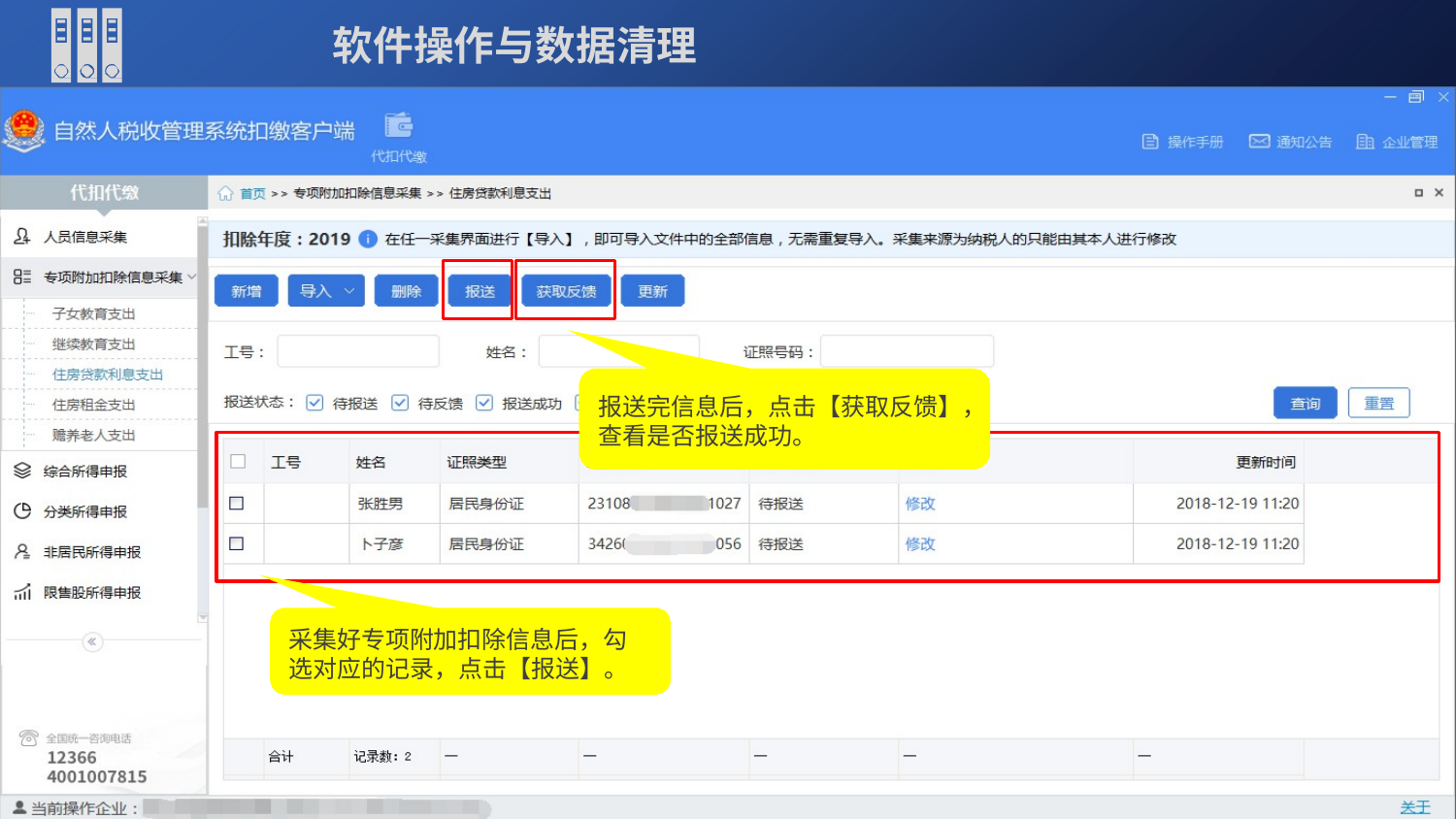

软件操作与数据清理

报送完信息后，点击【获取反馈】， 查看是否报送成功。

采集好专项附加扣除信息后，勾
选对应的记录，点击【报送】。